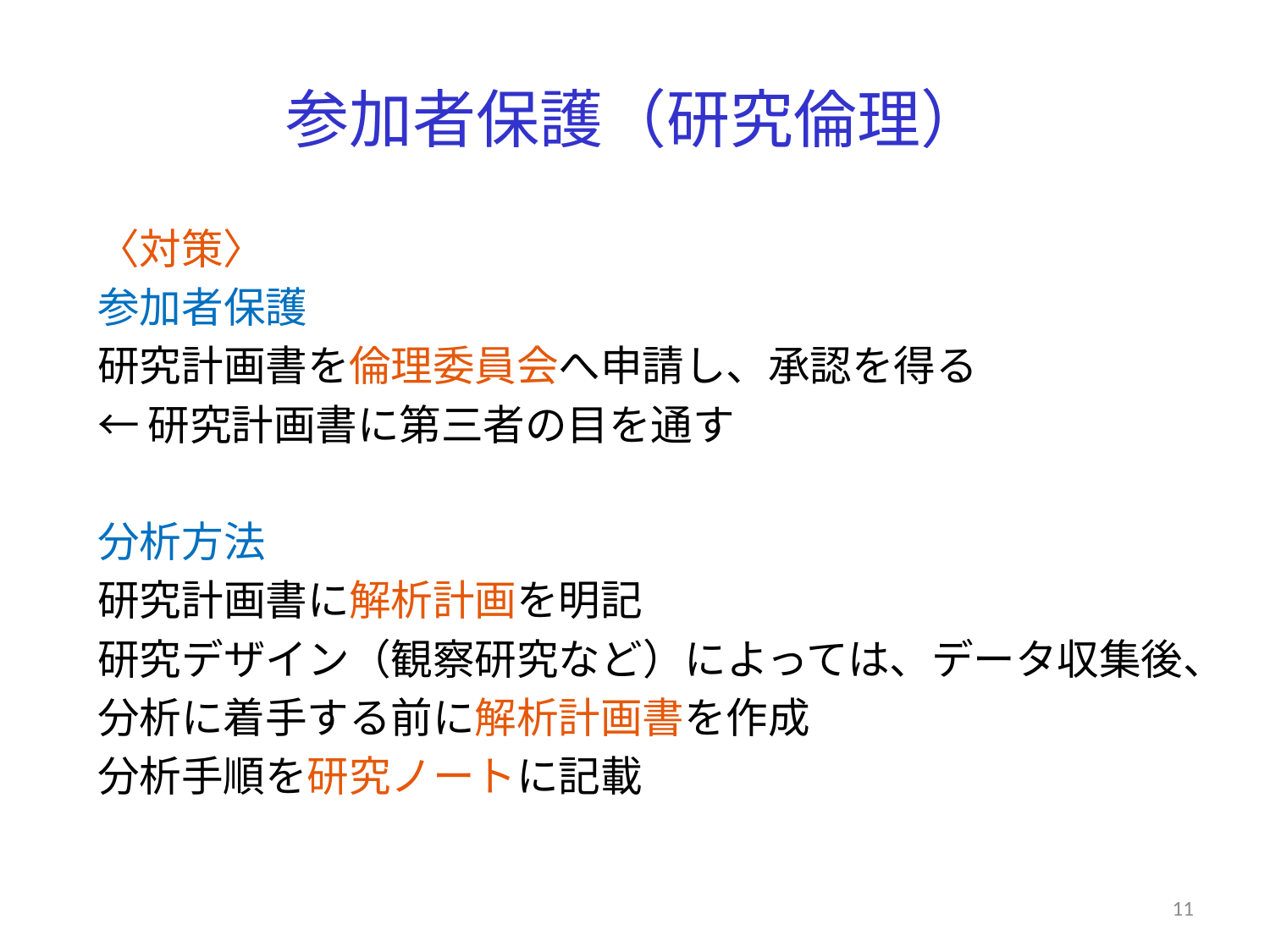

# 参加者保護（研究倫理）
〈対策〉
参加者保護
研究計画書を倫理委員会へ申請し、承認を得る
←研究計画書に第三者の目を通す

分析方法
研究計画書に解析計画を明記
研究デザイン（観察研究など）によっては、データ収集後、
分析に着手する前に解析計画書を作成
分析手順を研究ノートに記載
11